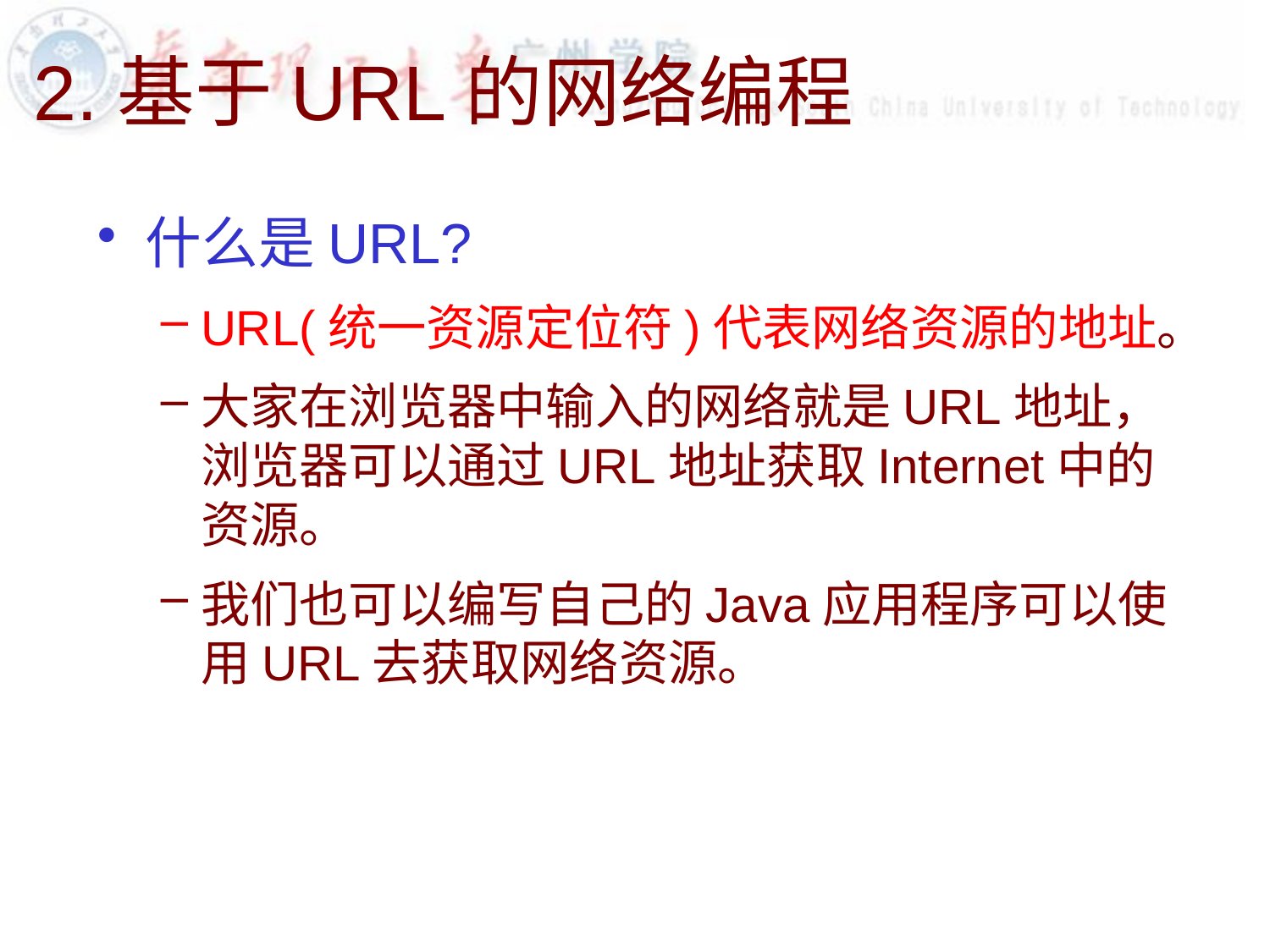

# 2.基于URL的网络编程
什么是URL?
URL(统一资源定位符)代表网络资源的地址。
大家在浏览器中输入的网络就是URL地址，浏览器可以通过URL地址获取Internet中的资源。
我们也可以编写自己的Java应用程序可以使用URL去获取网络资源。